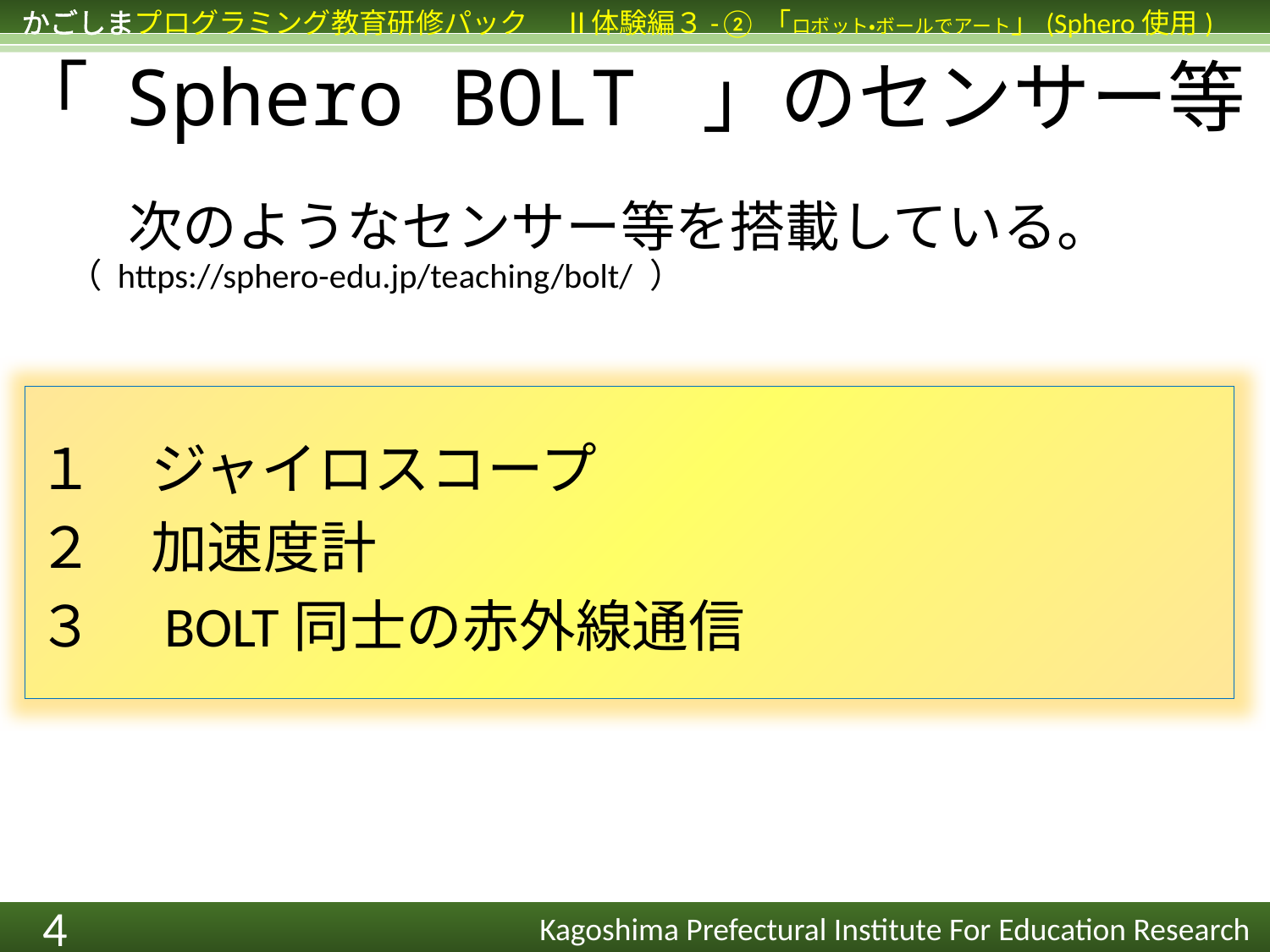

「 Sphero BOLT 」のセンサー等
　 次のようなセンサー等を搭載している。 （ https://sphero-edu.jp/teaching/bolt/ ）
１　ジャイロスコープ
２　加速度計
３　BOLT同士の赤外線通信
4